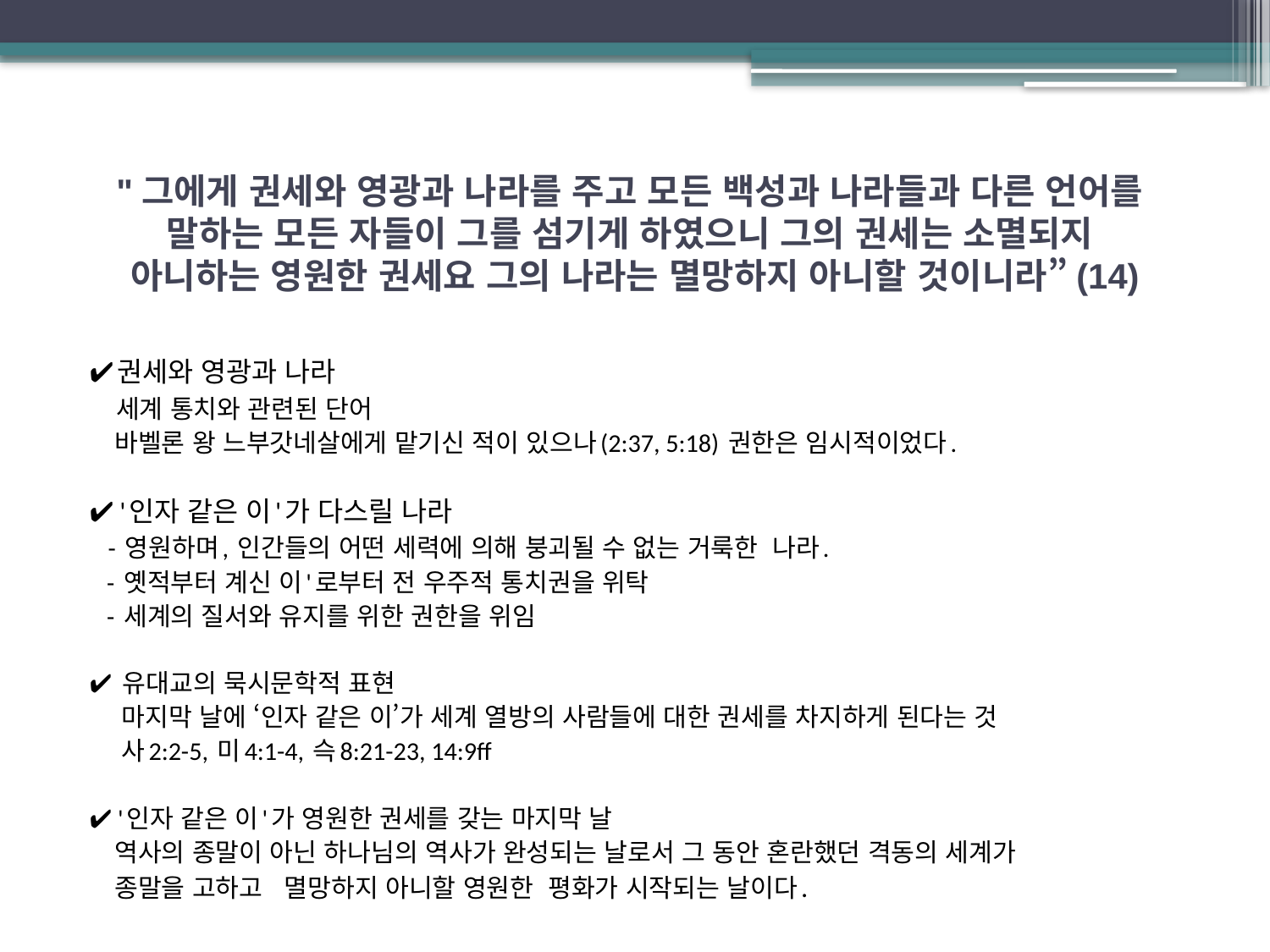

# "그에게 권세와 영광과 나라를 주고 모든 백성과 나라들과 다른 언어를 말하는 모든 자들이 그를 섬기게 하였으니 그의 권세는 소멸되지 아니하는 영원한 권세요 그의 나라는 멸망하지 아니할 것이니라”(14)

✔권세와 영광과 나라
   세계 통치와 관련된 단어
   바벨론 왕 느부갓네살에게 맡기신 적이 있으나(2:37, 5:18) 권한은 임시적이었다.

✔ '인자 같은 이'가 다스릴 나라
   - 영원하며, 인간들의 어떤 세력에 의해 붕괴될 수 없는 거룩한  나라.
   - 옛적부터 계신 이'로부터 전 우주적 통치권을 위탁
   - 세계의 질서와 유지를 위한 권한을 위임

✔ 유대교의 묵시문학적 표현
    마지막 날에 ‘인자 같은 이’가 세계 열방의 사람들에 대한 권세를 차지하게 된다는 것
    사2:2-5, 미4:1-4, 슥8:21-23, 14:9ff

✔ '인자 같은 이'가 영원한 권세를 갖는 마지막 날
   역사의 종말이 아닌 하나님의 역사가 완성되는 날로서 그 동안 혼란했던 격동의 세계가
   종말을 고하고   멸망하지 아니할 영원한  평화가 시작되는 날이다.